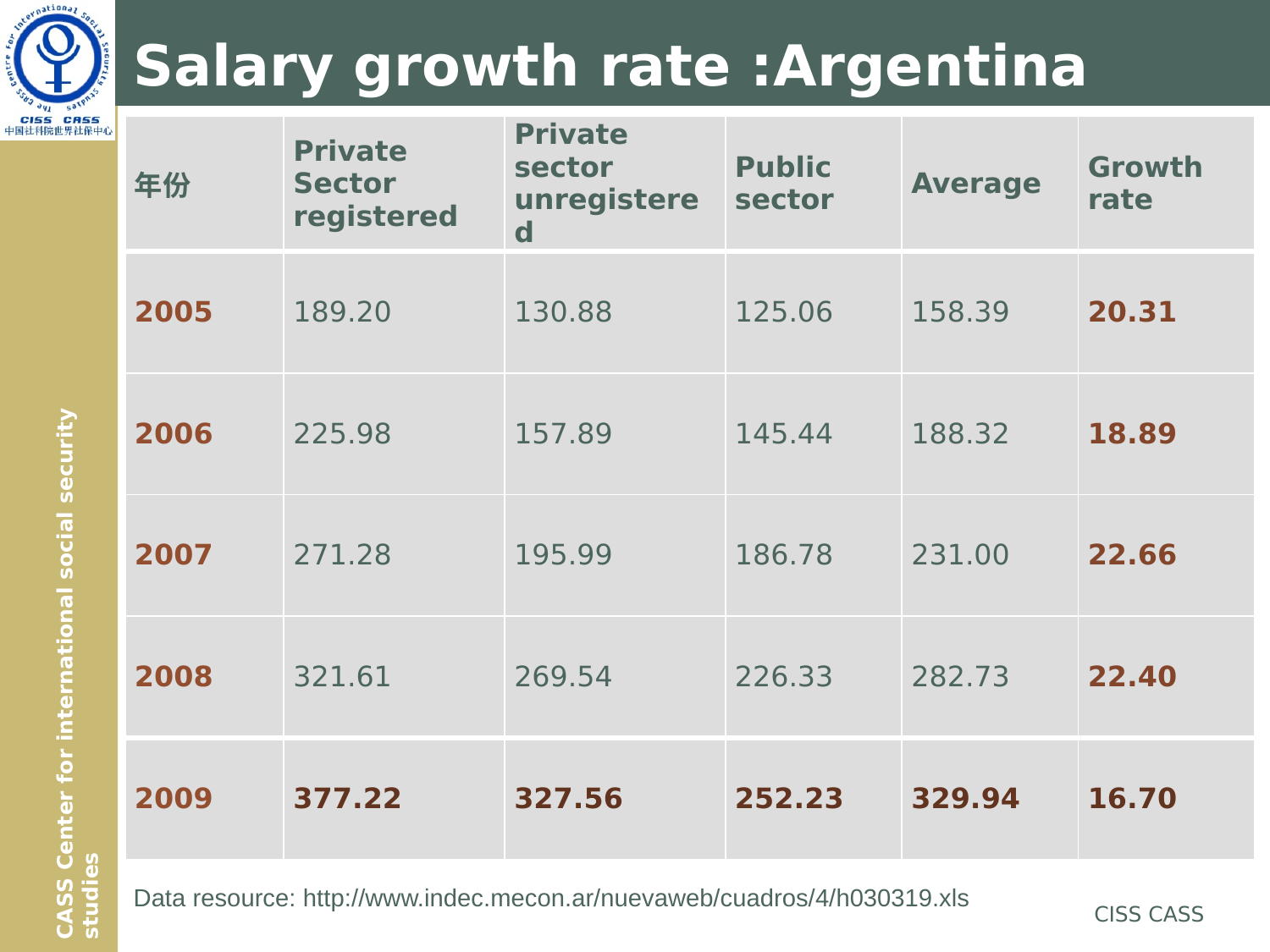

# Salary growth rate :Argentina
| 年份 | Private Sector registered | Private sector unregistered | Public sector | Average | Growth rate |
| --- | --- | --- | --- | --- | --- |
| 2005 | 189.20 | 130.88 | 125.06 | 158.39 | 20.31 |
| 2006 | 225.98 | 157.89 | 145.44 | 188.32 | 18.89 |
| 2007 | 271.28 | 195.99 | 186.78 | 231.00 | 22.66 |
| 2008 | 321.61 | 269.54 | 226.33 | 282.73 | 22.40 |
| 2009 | 377.22 | 327.56 | 252.23 | 329.94 | 16.70 |
数据来源：INDEC，http://www.indec.gov.ar/
Data resource: http://www.indec.mecon.ar/nuevaweb/cuadros/4/h030319.xls
CISS CASS